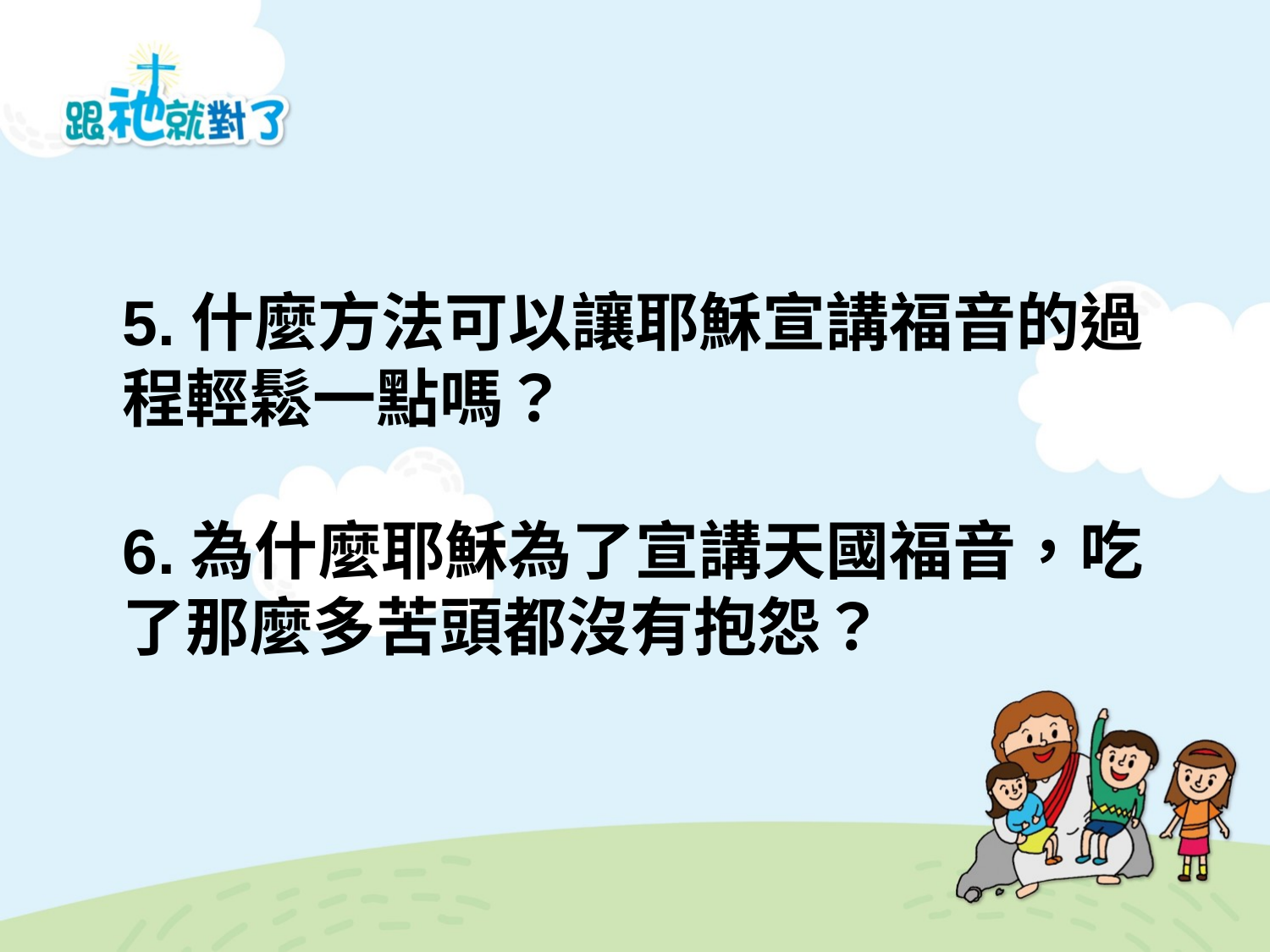

5.什麼方法可以讓耶穌宣講福音的過程輕鬆一點嗎？

6.為什麼耶穌為了宣講天國福音，吃了那麼多苦頭都沒有抱怨？